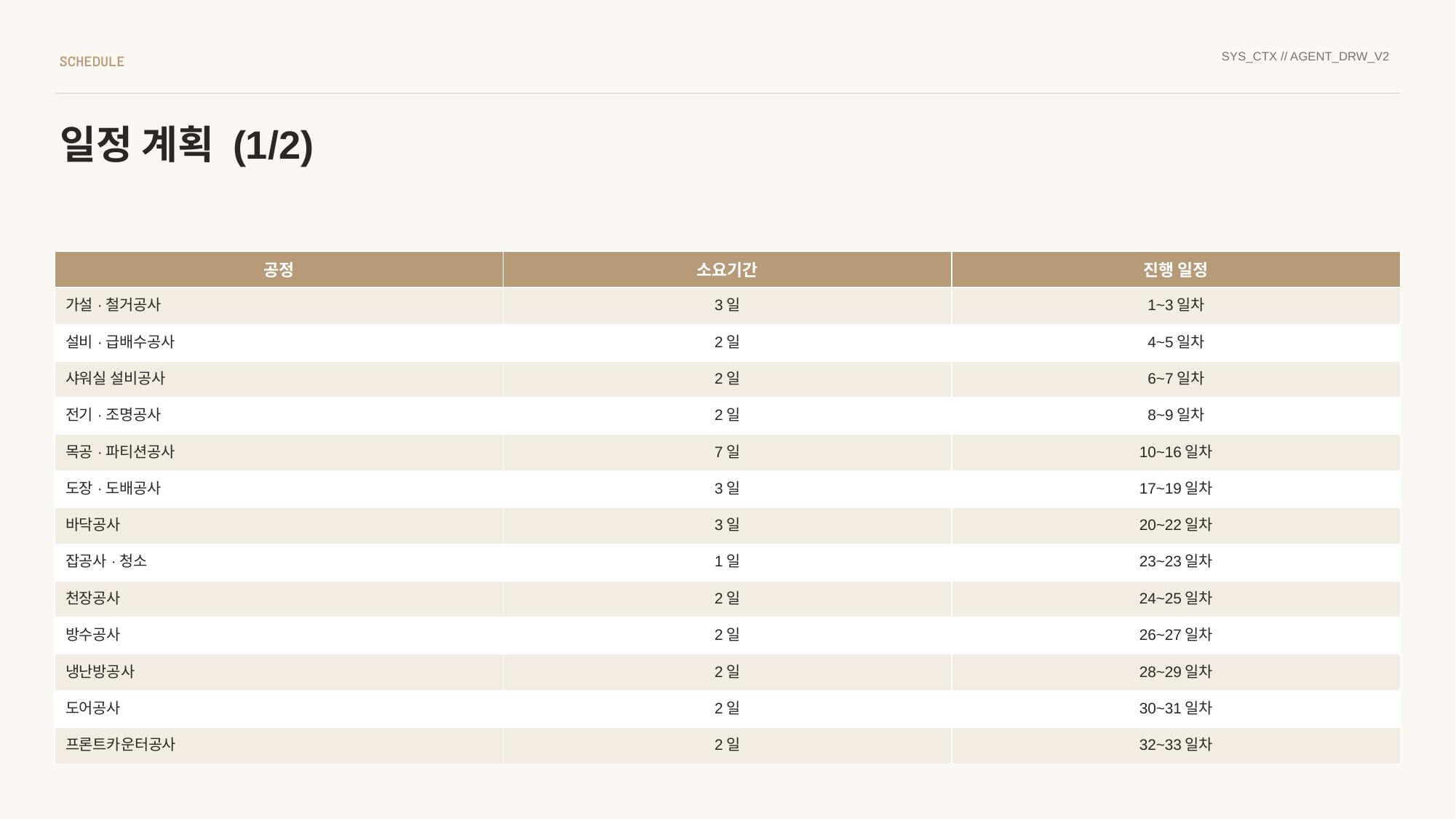

SYS_CTX // AGENT_DRW_V2
SCHEDULE

일정 계획 (1/2)
| 공정 | 소요기간 | 진행 일정 |
| --- | --- | --- |
| 가설·철거공사 | 3일 | 1~3일차 |
| 설비·급배수공사 | 2일 | 4~5일차 |
| 샤워실 설비공사 | 2일 | 6~7일차 |
| 전기·조명공사 | 2일 | 8~9일차 |
| 목공·파티션공사 | 7일 | 10~16일차 |
| 도장·도배공사 | 3일 | 17~19일차 |
| 바닥공사 | 3일 | 20~22일차 |
| 잡공사·청소 | 1일 | 23~23일차 |
| 천장공사 | 2일 | 24~25일차 |
| 방수공사 | 2일 | 26~27일차 |
| 냉난방공사 | 2일 | 28~29일차 |
| 도어공사 | 2일 | 30~31일차 |
| 프론트카운터공사 | 2일 | 32~33일차 |